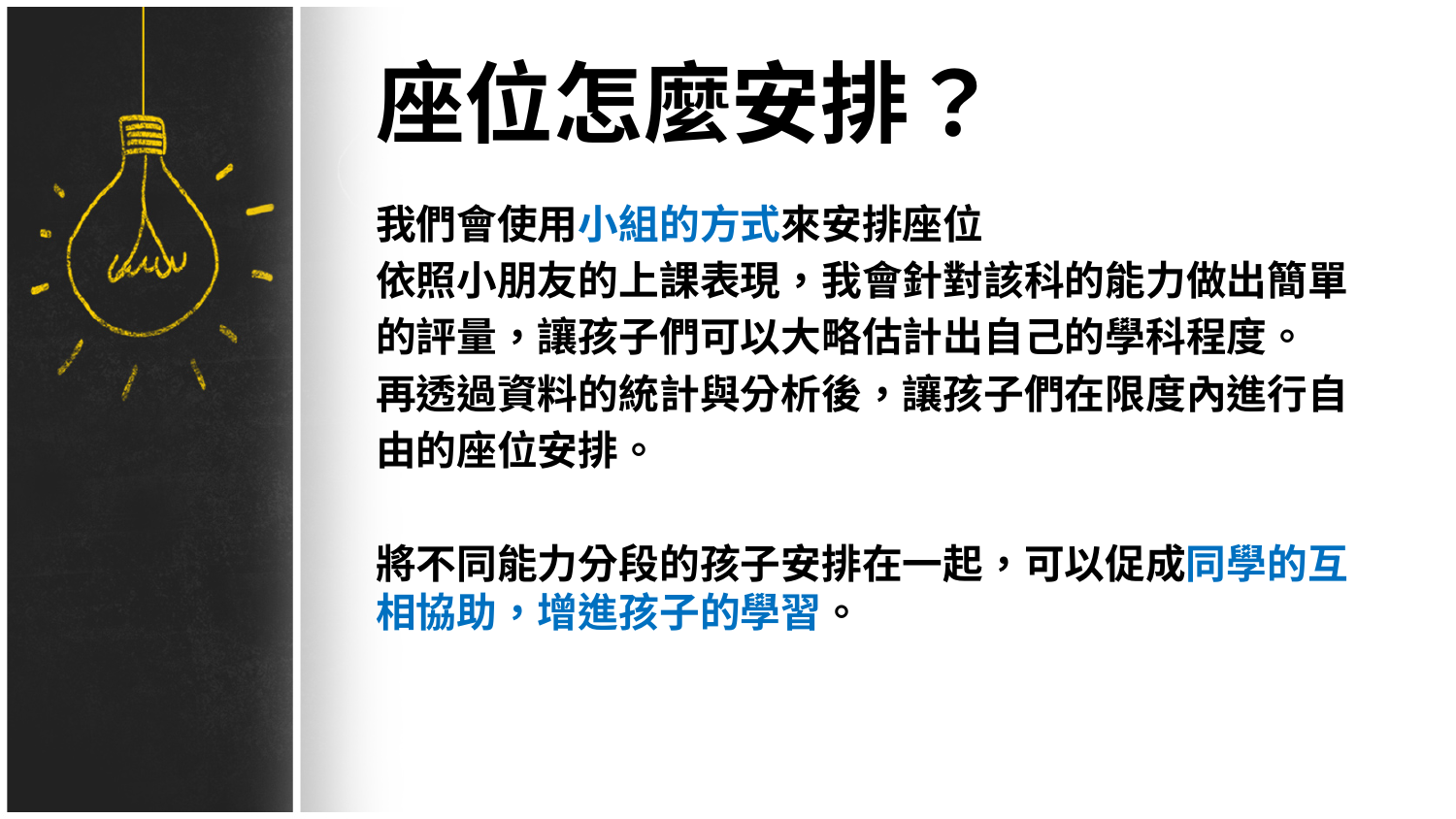

# 座位怎麼安排？
我們會使用小組的方式來安排座位
依照小朋友的上課表現，我會針對該科的能力做出簡單
的評量，讓孩子們可以大略估計出自己的學科程度。
再透過資料的統計與分析後，讓孩子們在限度內進行自
由的座位安排。

將不同能力分段的孩子安排在一起，可以促成同學的互相協助，增進孩子的學習。